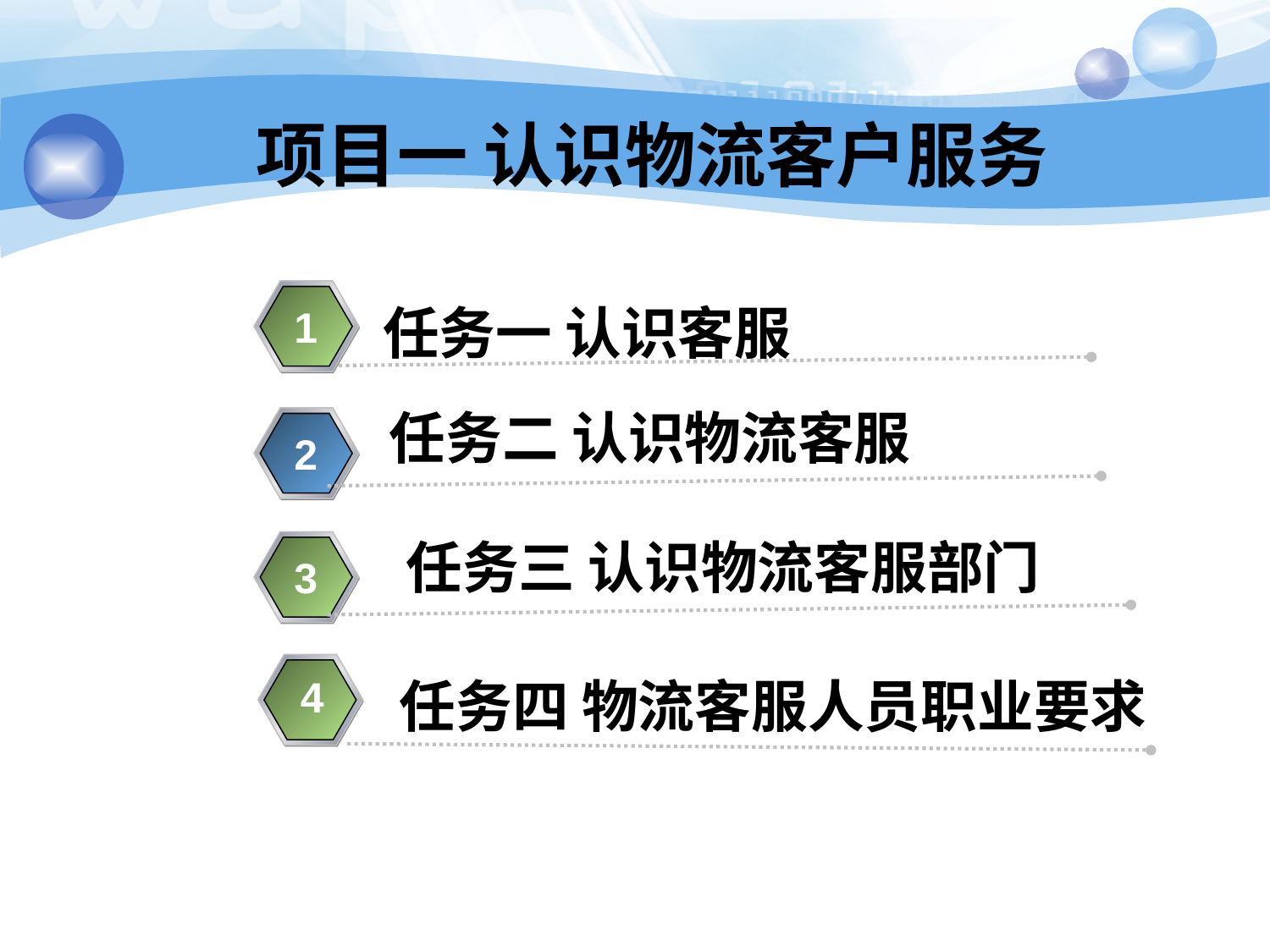

# 项目一 认识物流客户服务

任务一 认识客服
1

任务二 认识物流客服

2

 任务三 认识物流客服部门

3

4
任务四 物流客服人员职业要求